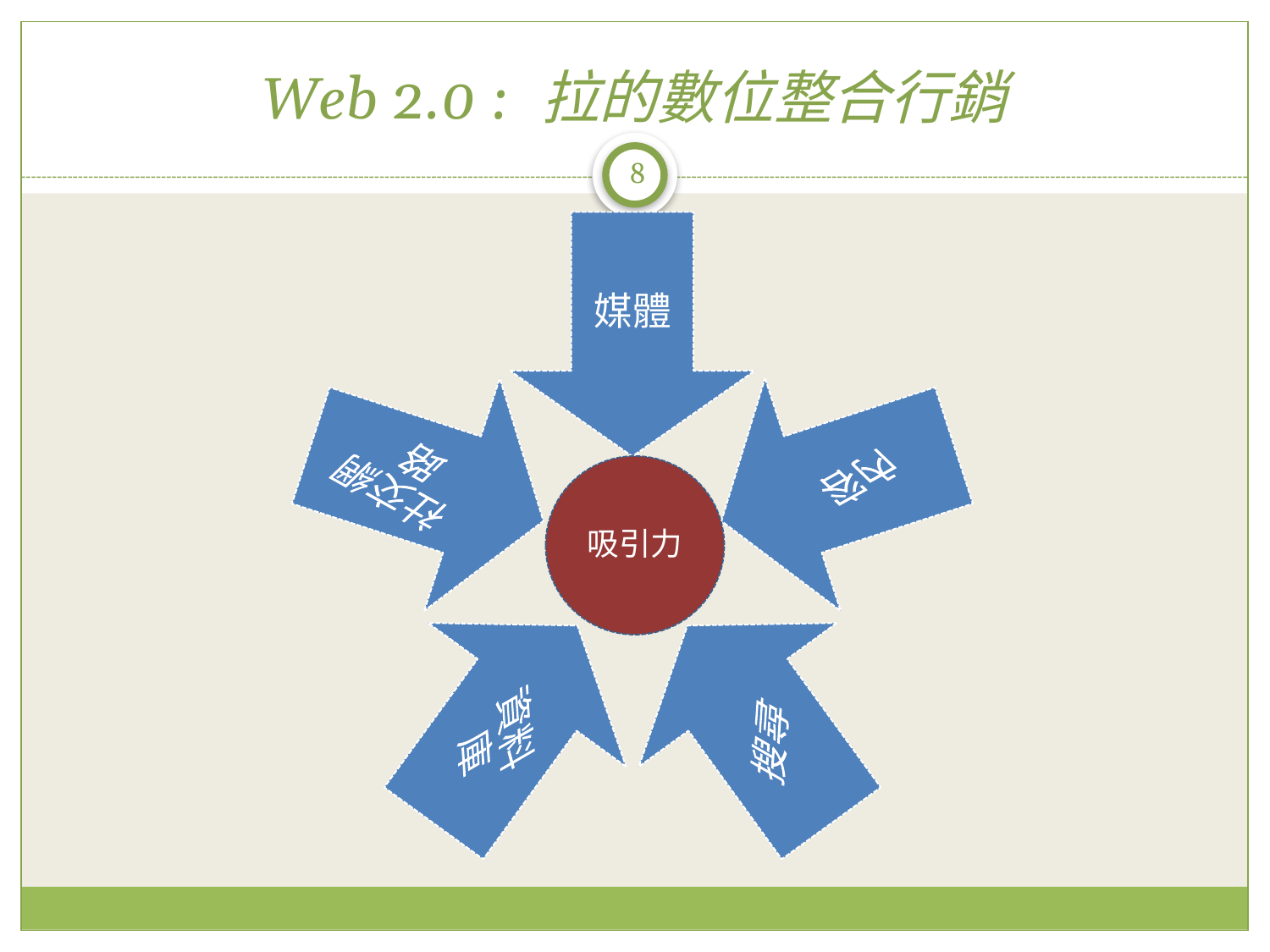

# Web 2.0 : 拉的數位整合行銷
8
媒體
內容
搜尋
資料庫
社交網路
吸引力